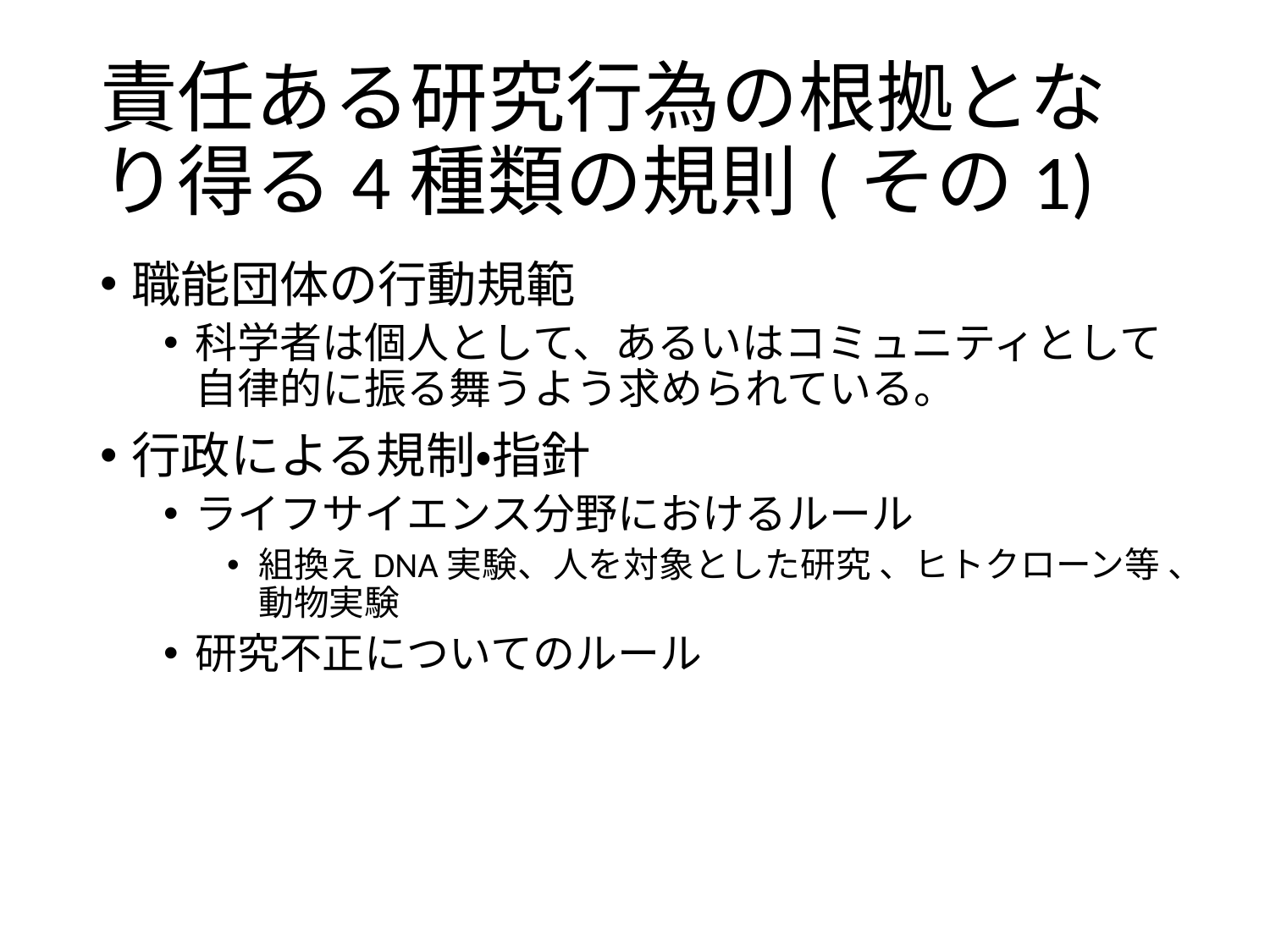

# 責任ある研究行為の根拠となり得る4種類の規則(その1)
職能団体の行動規範
科学者は個人として、あるいはコミュニティとして自律的に振る舞うよう求められている。
行政による規制・指針
ライフサイエンス分野におけるルール
組換えDNA実験、人を対象とした研究 、ヒトクローン等 、動物実験
研究不正についてのルール